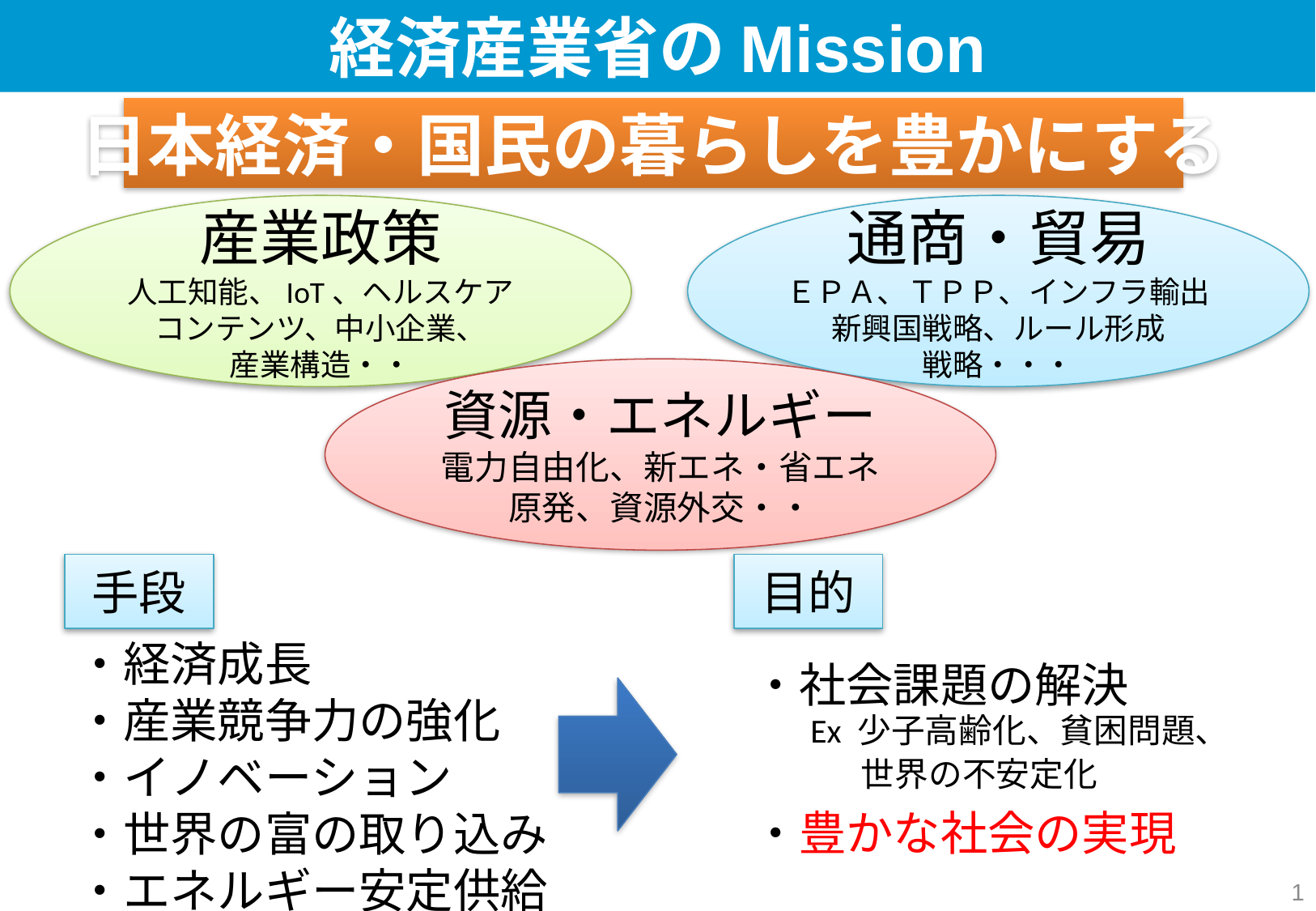

# 経済産業省のMission
日本経済・国民の暮らしを豊かにする
産業政策
人工知能、IoT、ヘルスケア
コンテンツ、中小企業、
産業構造・・
通商・貿易
ＥＰＡ、ＴＰＰ、インフラ輸出
新興国戦略、ルール形成
戦略・・・
資源・エネルギー
電力自由化、新エネ・省エネ
原発、資源外交・・
手段
目的
・経済成長
・産業競争力の強化
・イノベーション
・世界の富の取り込み
・エネルギー安定供給
・社会課題の解決
　Ex 少子高齢化、貧困問題、
　　　 世界の不安定化
・豊かな社会の実現

1